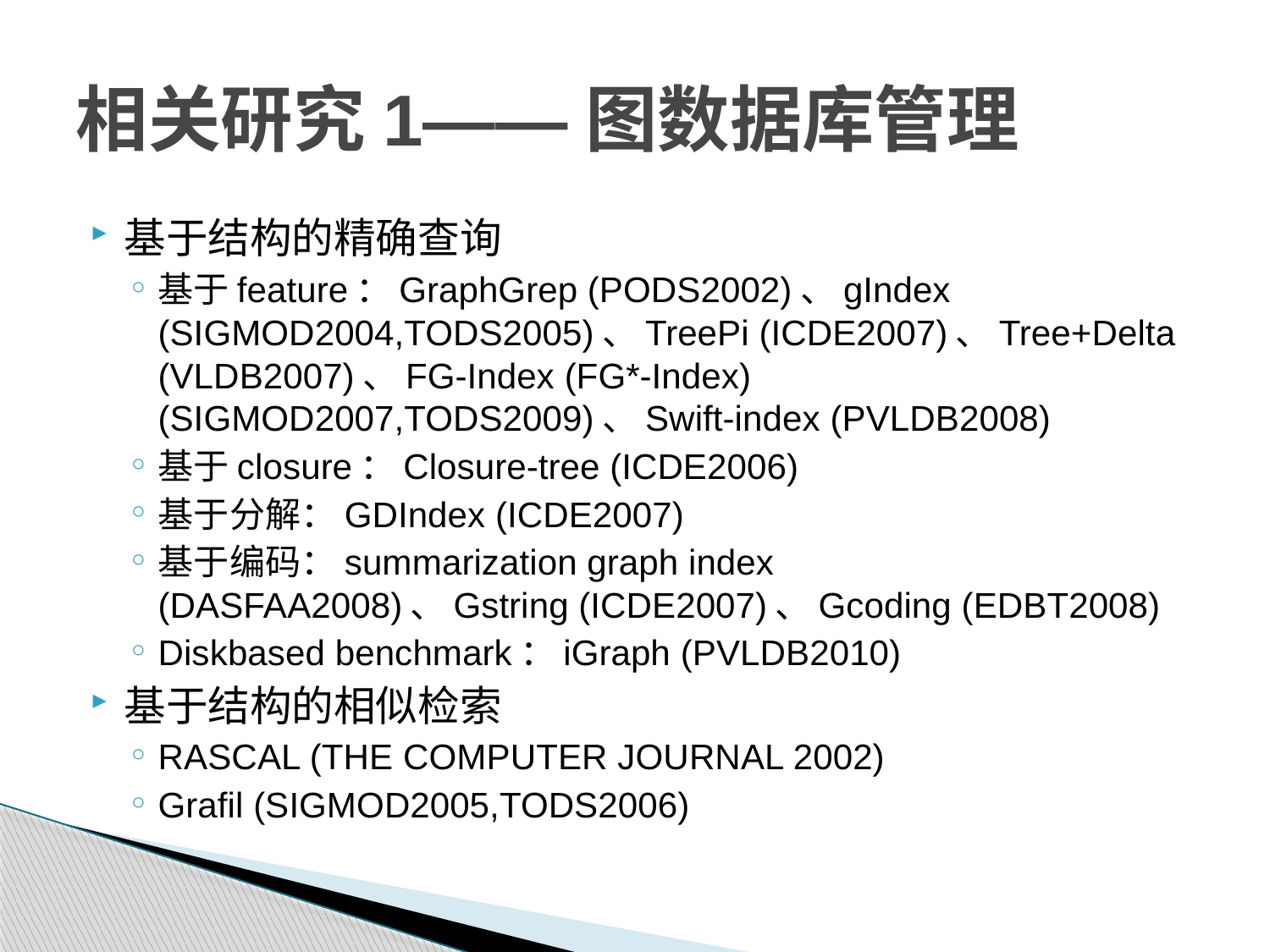

# 相关研究1——图数据库管理
基于结构的精确查询
基于feature：GraphGrep (PODS2002)、gIndex (SIGMOD2004,TODS2005)、TreePi (ICDE2007)、Tree+Delta (VLDB2007)、FG-Index (FG*-Index) (SIGMOD2007,TODS2009)、Swift-index (PVLDB2008)
基于closure：Closure-tree (ICDE2006)
基于分解：GDIndex (ICDE2007)
基于编码：summarization graph index (DASFAA2008)、Gstring (ICDE2007)、Gcoding (EDBT2008)
Diskbased benchmark：iGraph (PVLDB2010)
基于结构的相似检索
RASCAL (THE COMPUTER JOURNAL 2002)
Grafil (SIGMOD2005,TODS2006)